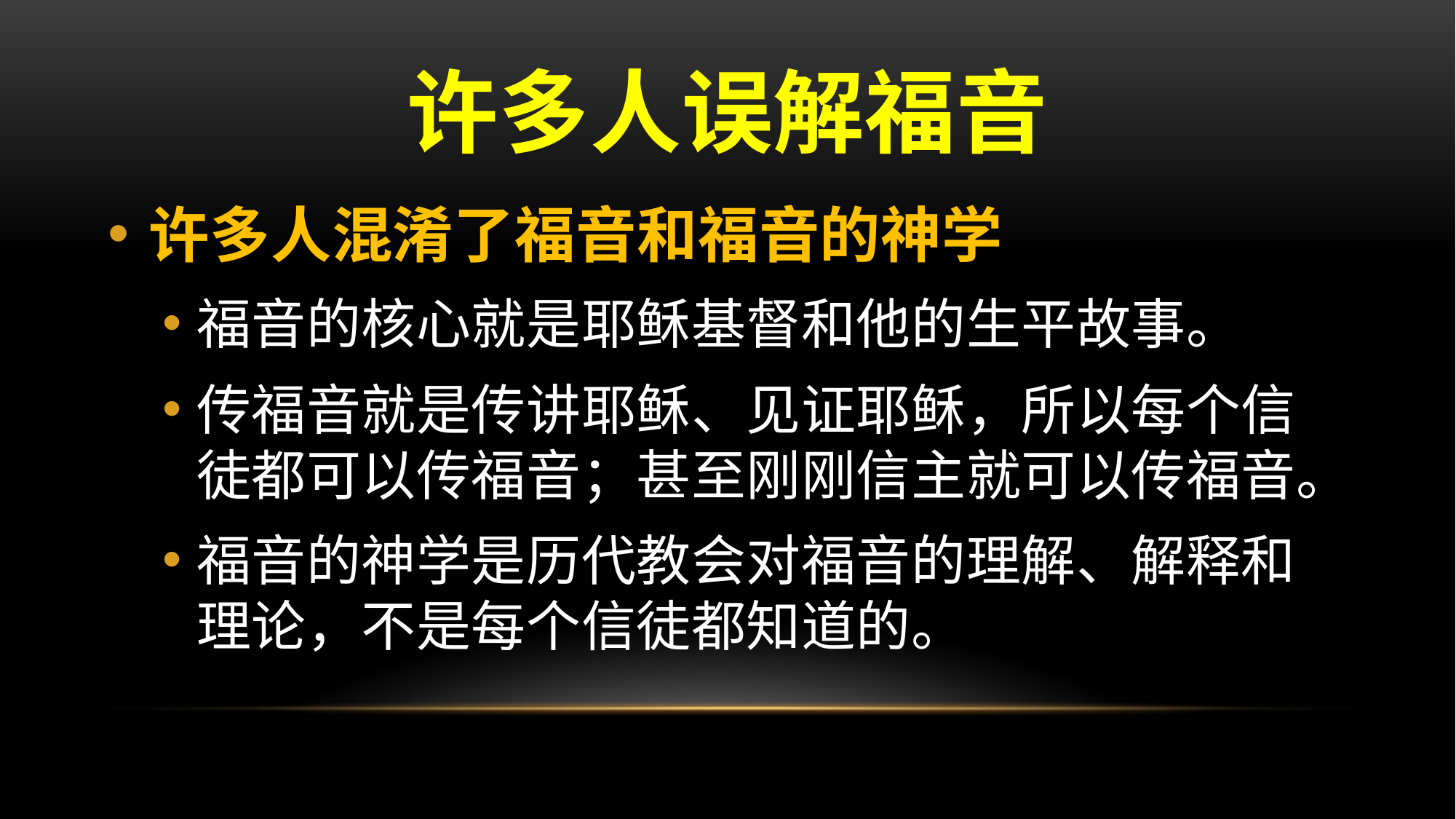

# 许多人误解福音
许多人混淆了福音和福音的神学
福音的核心就是耶稣基督和他的生平故事。
传福音就是传讲耶稣、见证耶稣，所以每个信徒都可以传福音；甚至刚刚信主就可以传福音。
福音的神学是历代教会对福音的理解、解释和理论，不是每个信徒都知道的。